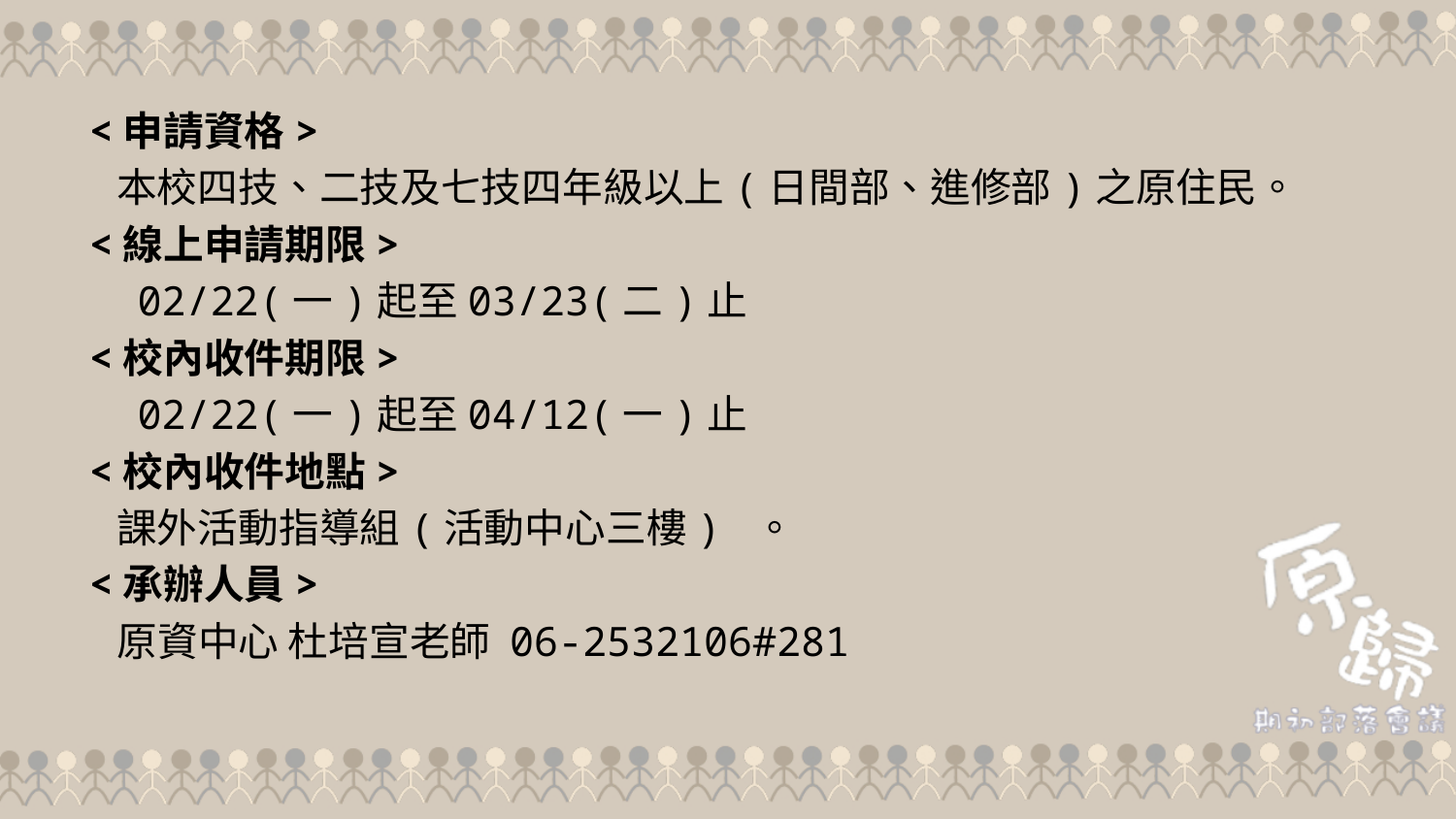

<申請資格>
  本校四技、二技及七技四年級以上(日間部、進修部)之原住民。
<線上申請期限>
  02/22(一)起至03/23(二)止
<校內收件期限>
  02/22(一)起至04/12(一)止
<校內收件地點>
  課外活動指導組(活動中心三樓) 。
<承辦人員>
  原資中心 杜培宣老師 06-2532106#281
18